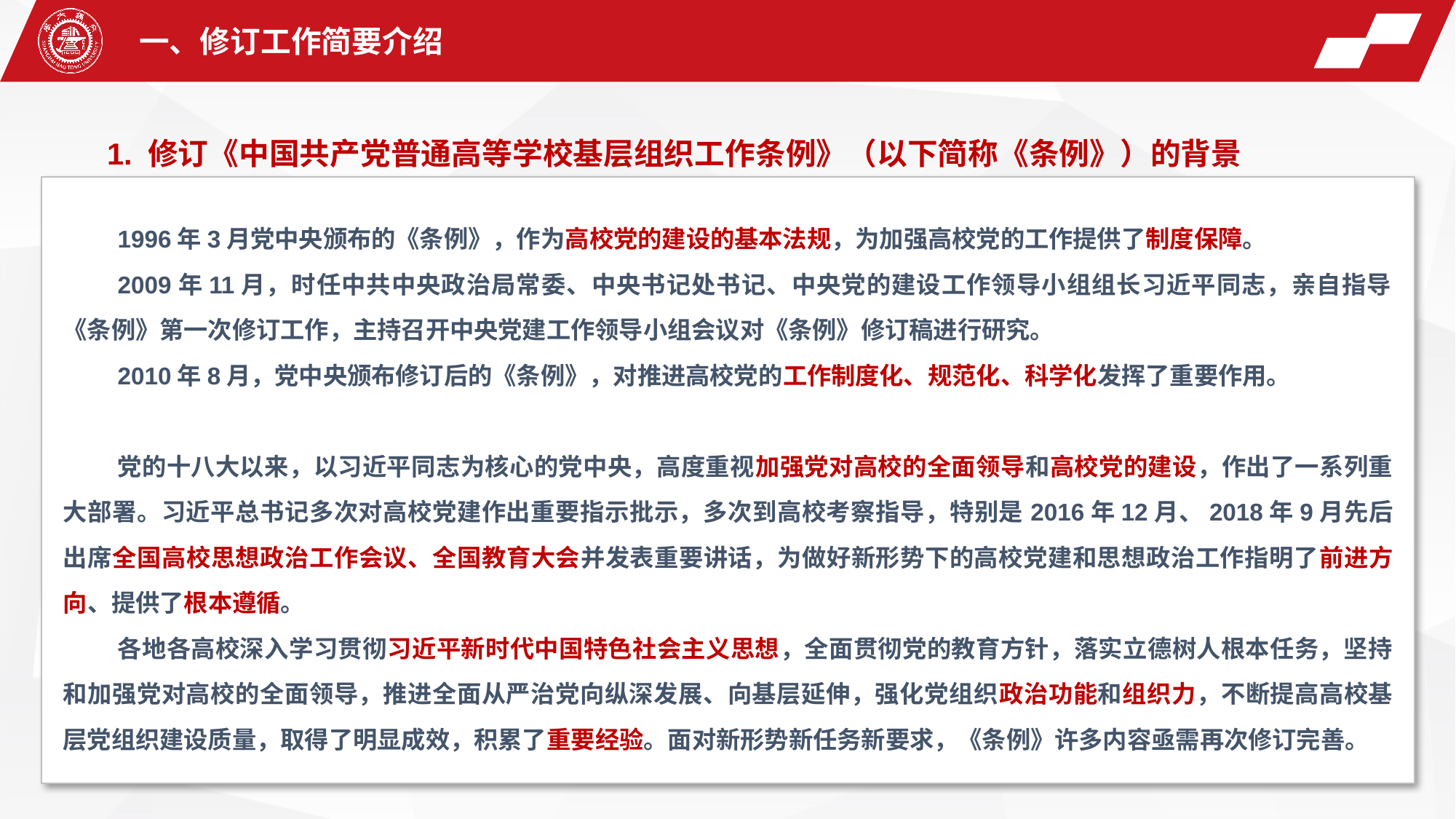

一、修订工作简要介绍
1. 修订《中国共产党普通高等学校基层组织工作条例》（以下简称《条例》）的背景
1996年3月党中央颁布的《条例》，作为高校党的建设的基本法规，为加强高校党的工作提供了制度保障。
2009年11月，时任中共中央政治局常委、中央书记处书记、中央党的建设工作领导小组组长习近平同志，亲自指导《条例》第一次修订工作，主持召开中央党建工作领导小组会议对《条例》修订稿进行研究。
2010年8月，党中央颁布修订后的《条例》，对推进高校党的工作制度化、规范化、科学化发挥了重要作用。

党的十八大以来，以习近平同志为核心的党中央，高度重视加强党对高校的全面领导和高校党的建设，作出了一系列重大部署。习近平总书记多次对高校党建作出重要指示批示，多次到高校考察指导，特别是2016年12月、2018年9月先后出席全国高校思想政治工作会议、全国教育大会并发表重要讲话，为做好新形势下的高校党建和思想政治工作指明了前进方向、提供了根本遵循。
各地各高校深入学习贯彻习近平新时代中国特色社会主义思想，全面贯彻党的教育方针，落实立德树人根本任务，坚持和加强党对高校的全面领导，推进全面从严治党向纵深发展、向基层延伸，强化党组织政治功能和组织力，不断提高高校基层党组织建设质量，取得了明显成效，积累了重要经验。面对新形势新任务新要求，《条例》许多内容亟需再次修订完善。